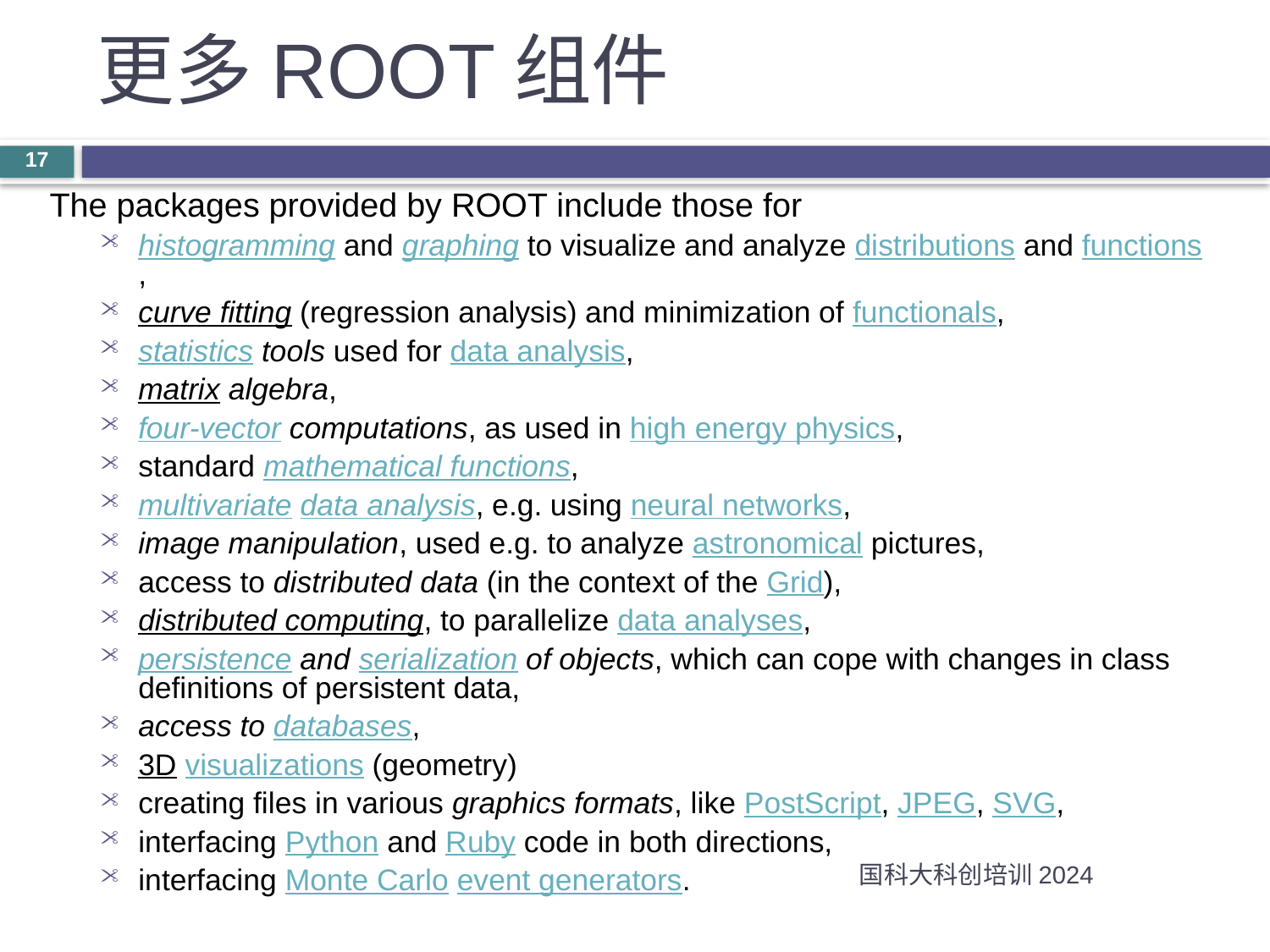

更多ROOT组件
17
The packages provided by ROOT include those for
histogramming and graphing to visualize and analyze distributions and functions,
curve fitting (regression analysis) and minimization of functionals,
statistics tools used for data analysis,
matrix algebra,
four-vector computations, as used in high energy physics,
standard mathematical functions,
multivariate data analysis, e.g. using neural networks,
image manipulation, used e.g. to analyze astronomical pictures,
access to distributed data (in the context of the Grid),
distributed computing, to parallelize data analyses,
persistence and serialization of objects, which can cope with changes in class definitions of persistent data,
access to databases,
3D visualizations (geometry)
creating files in various graphics formats, like PostScript, JPEG, SVG,
interfacing Python and Ruby code in both directions,
interfacing Monte Carlo event generators.
国科大科创培训2024